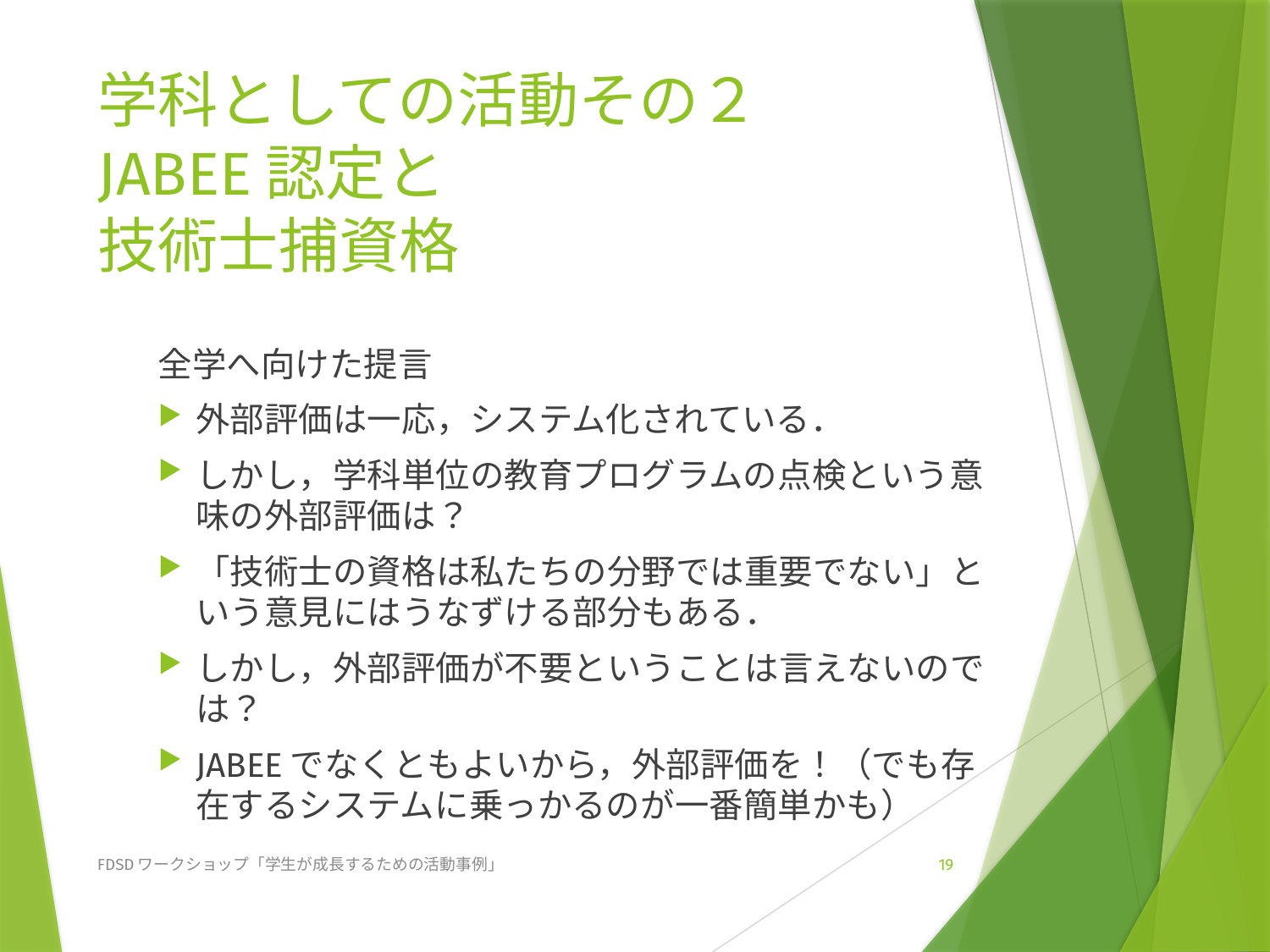

# 学科としての活動その２ JABEE認定と 技術士捕資格
全学へ向けた提言
外部評価は一応，システム化されている．
しかし，学科単位の教育プログラムの点検という意味の外部評価は？
「技術士の資格は私たちの分野では重要でない」という意見にはうなずける部分もある．
しかし，外部評価が不要ということは言えないのでは？
JABEEでなくともよいから，外部評価を！（でも存在するシステムに乗っかるのが一番簡単かも）
FDSDワークショップ「学生が成長するための活動事例」
19